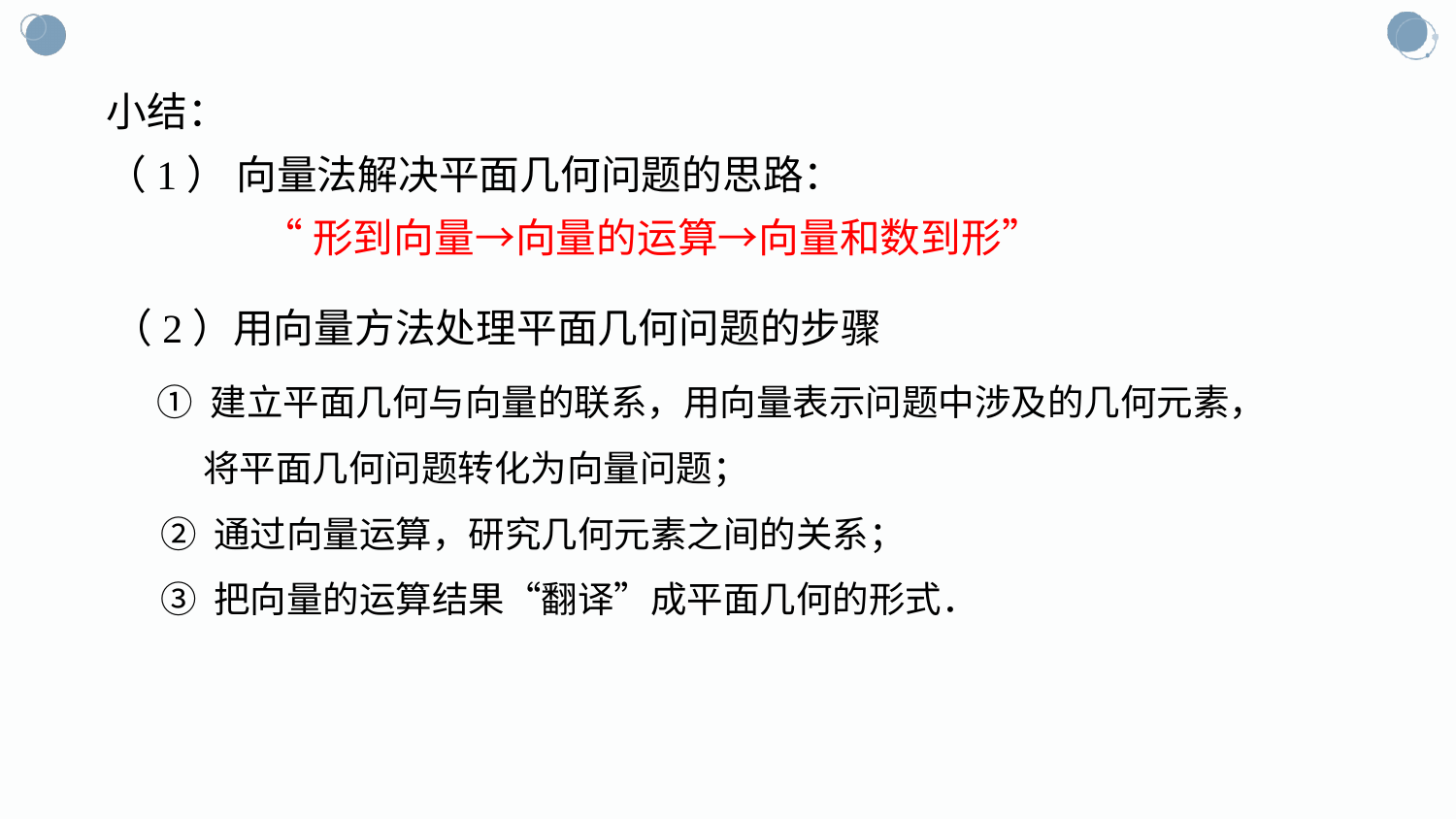

小结：
（1） 向量法解决平面几何问题的思路：
“形到向量→向量的运算→向量和数到形”
（2）用向量方法处理平面几何问题的步骤
     ① 建立平面几何与向量的联系，用向量表示问题中涉及的几何元素，
          将平面几何问题转化为向量问题；
② 通过向量运算，研究几何元素之间的关系；
③ 把向量的运算结果“翻译”成平面几何的形式．